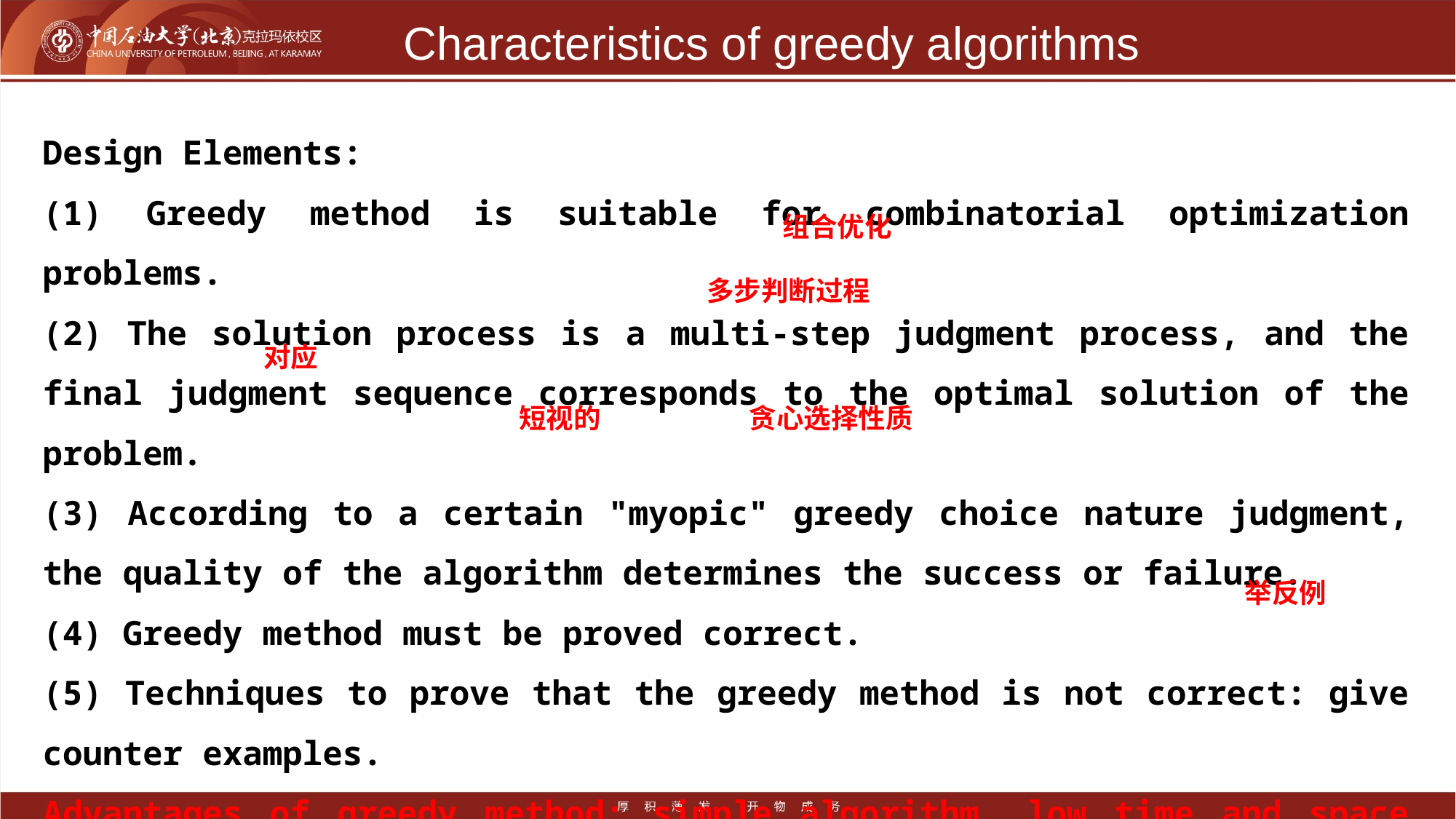

# Characteristics of greedy algorithms
Design Elements:
(1) Greedy method is suitable for combinatorial optimization problems.
(2) The solution process is a multi-step judgment process, and the final judgment sequence corresponds to the optimal solution of the problem.
(3) According to a certain "myopic" greedy choice nature judgment, the quality of the algorithm determines the success or failure.
(4) Greedy method must be proved correct.
(5) Techniques to prove that the greedy method is not correct: give counter examples.
Advantages of greedy method: simple algorithm, low time and space complexity
组合优化
多步判断过程
对应
短视的
贪心选择性质
举反例